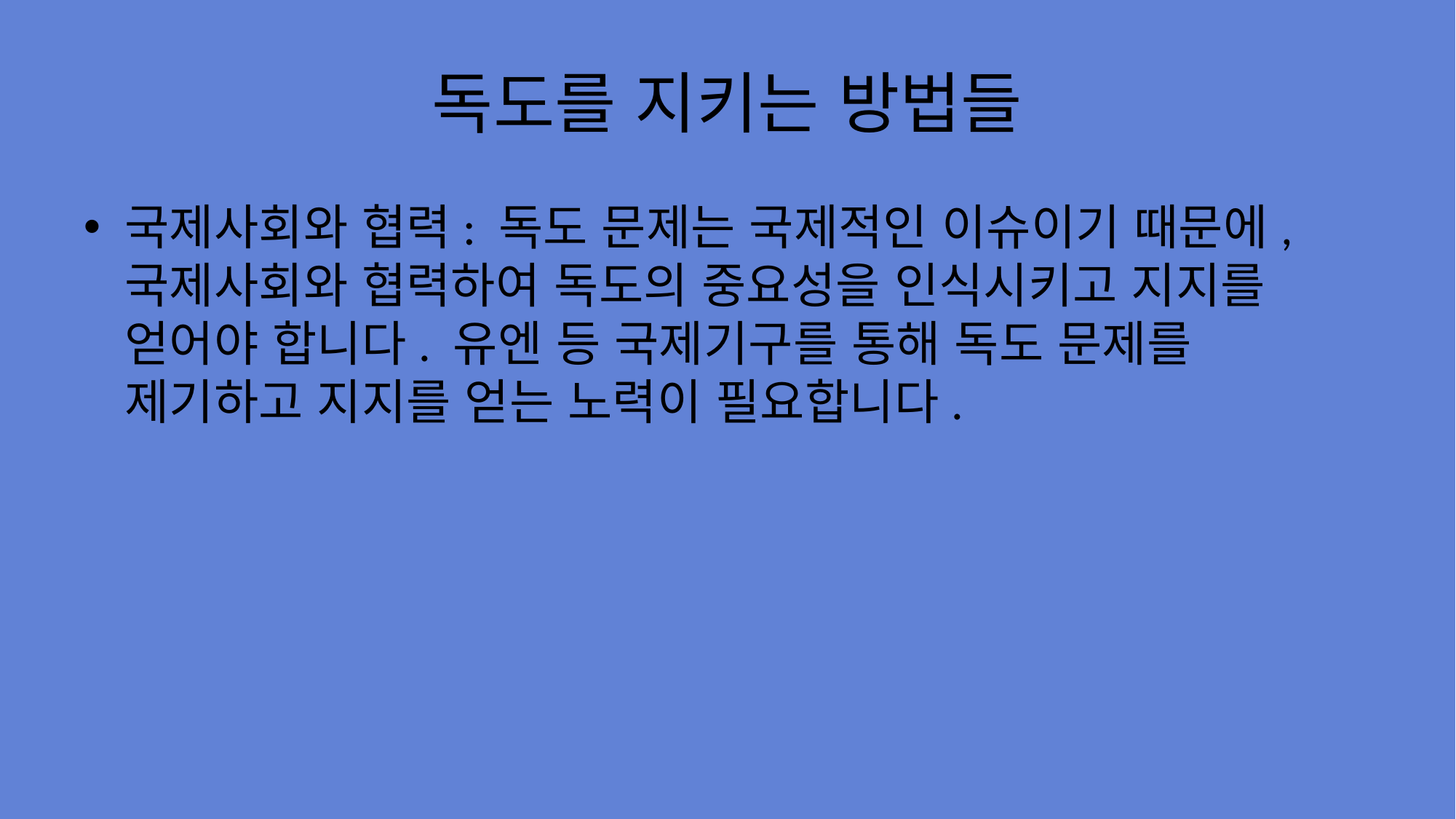

# 독도를 지키는 방법들
국제사회와 협력: 독도 문제는 국제적인 이슈이기 때문에, 국제사회와 협력하여 독도의 중요성을 인식시키고 지지를 얻어야 합니다. 유엔 등 국제기구를 통해 독도 문제를 제기하고 지지를 얻는 노력이 필요합니다.